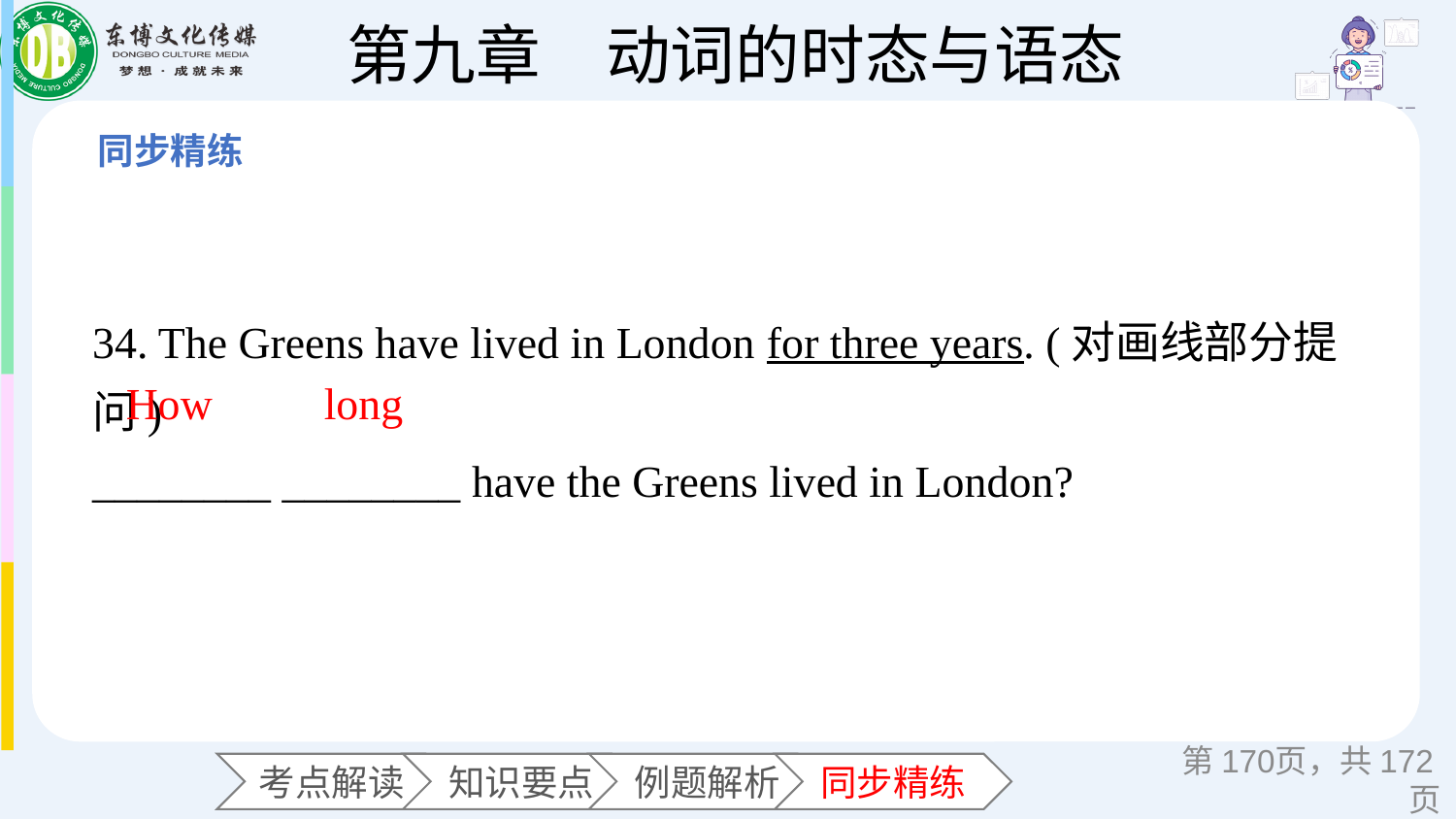

34. The Greens have lived in London for three years. (对画线部分提问)
________ ________ have the Greens lived in London?
How
long
第170页，共172页